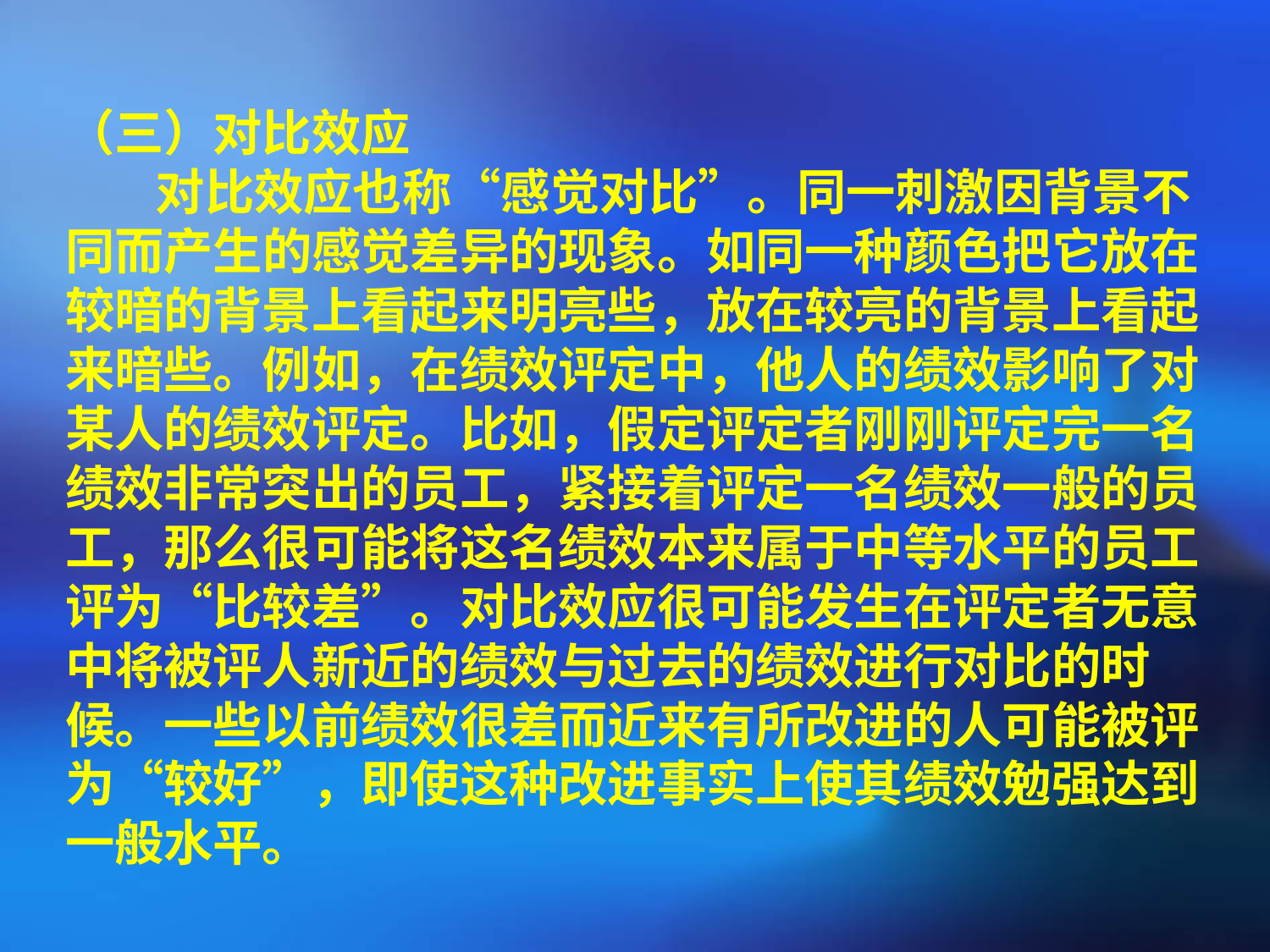

（三）对比效应
       对比效应也称“感觉对比”。同一刺激因背景不同而产生的感觉差异的现象。如同一种颜色把它放在较暗的背景上看起来明亮些，放在较亮的背景上看起来暗些。例如，在绩效评定中，他人的绩效影响了对某人的绩效评定。比如，假定评定者刚刚评定完一名绩效非常突出的员工，紧接着评定一名绩效一般的员工，那么很可能将这名绩效本来属于中等水平的员工评为“比较差”。对比效应很可能发生在评定者无意中将被评人新近的绩效与过去的绩效进行对比的时候。一些以前绩效很差而近来有所改进的人可能被评为“较好”，即使这种改进事实上使其绩效勉强达到一般水平。